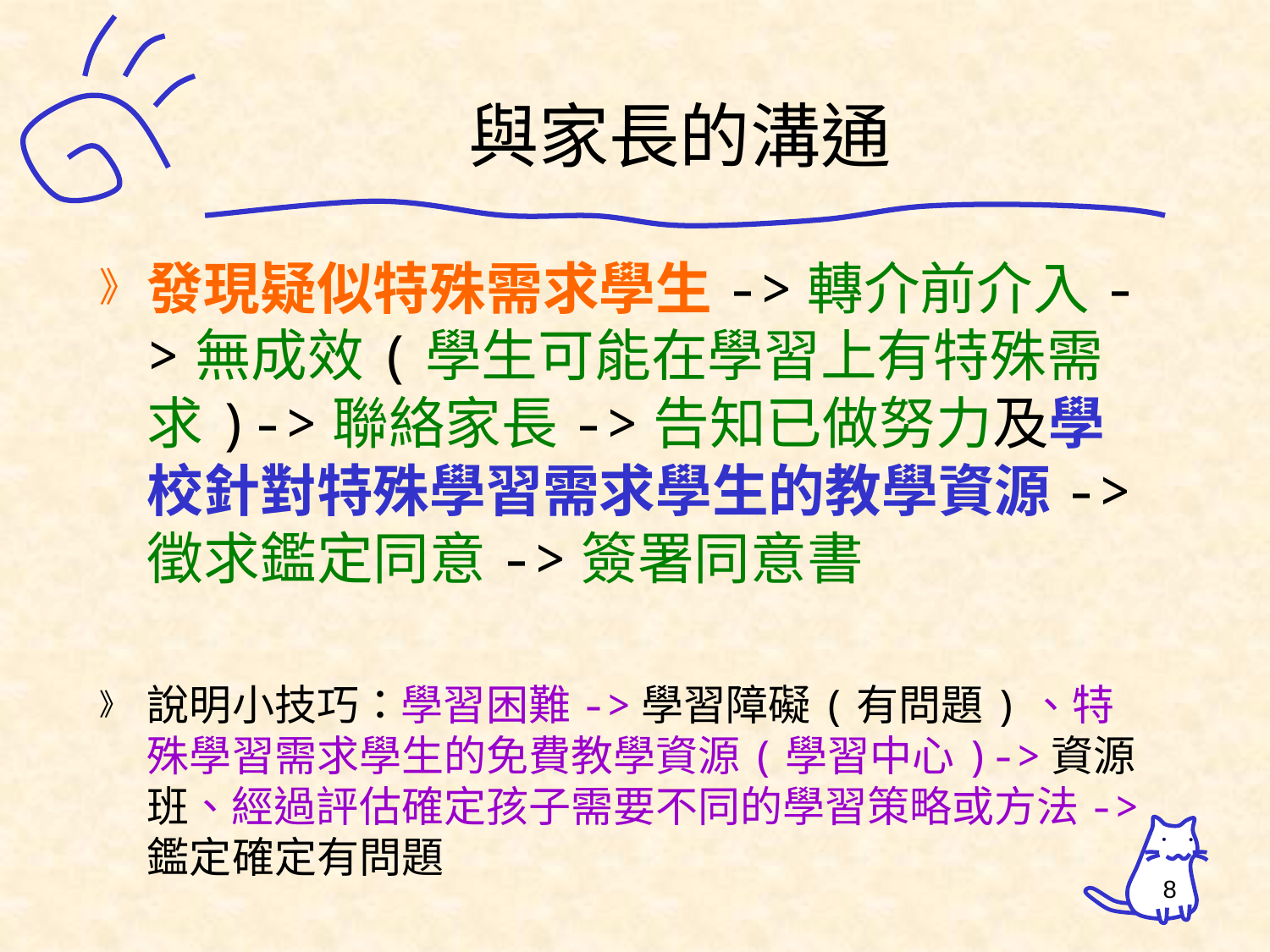

與家長的溝通
# 發現疑似特殊需求學生->轉介前介入->無成效(學生可能在學習上有特殊需求)->聯絡家長->告知已做努力及學校針對特殊學習需求學生的教學資源->徵求鑑定同意->簽署同意書

說明小技巧：學習困難->學習障礙(有問題)、特殊學習需求學生的免費教學資源(學習中心)->資源班、經過評估確定孩子需要不同的學習策略或方法->鑑定確定有問題
8